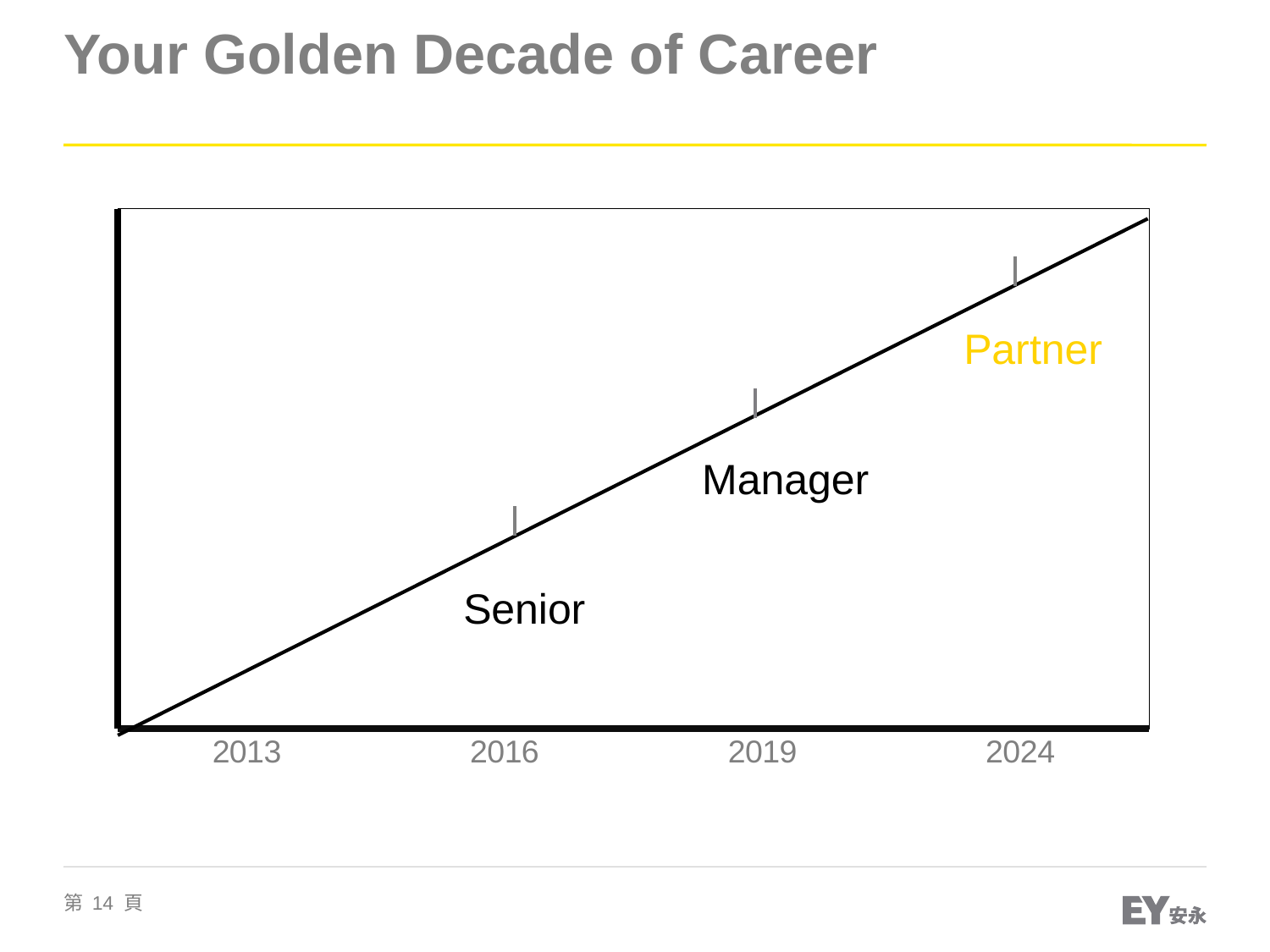

# Your Golden Decade of Career

### Chart

| Category | 欄1 |
|---|---|
| 2013 | None |
| 2016 | None |
| 2019 | None |
| 2024 | None |
Partner
Manager
Senior